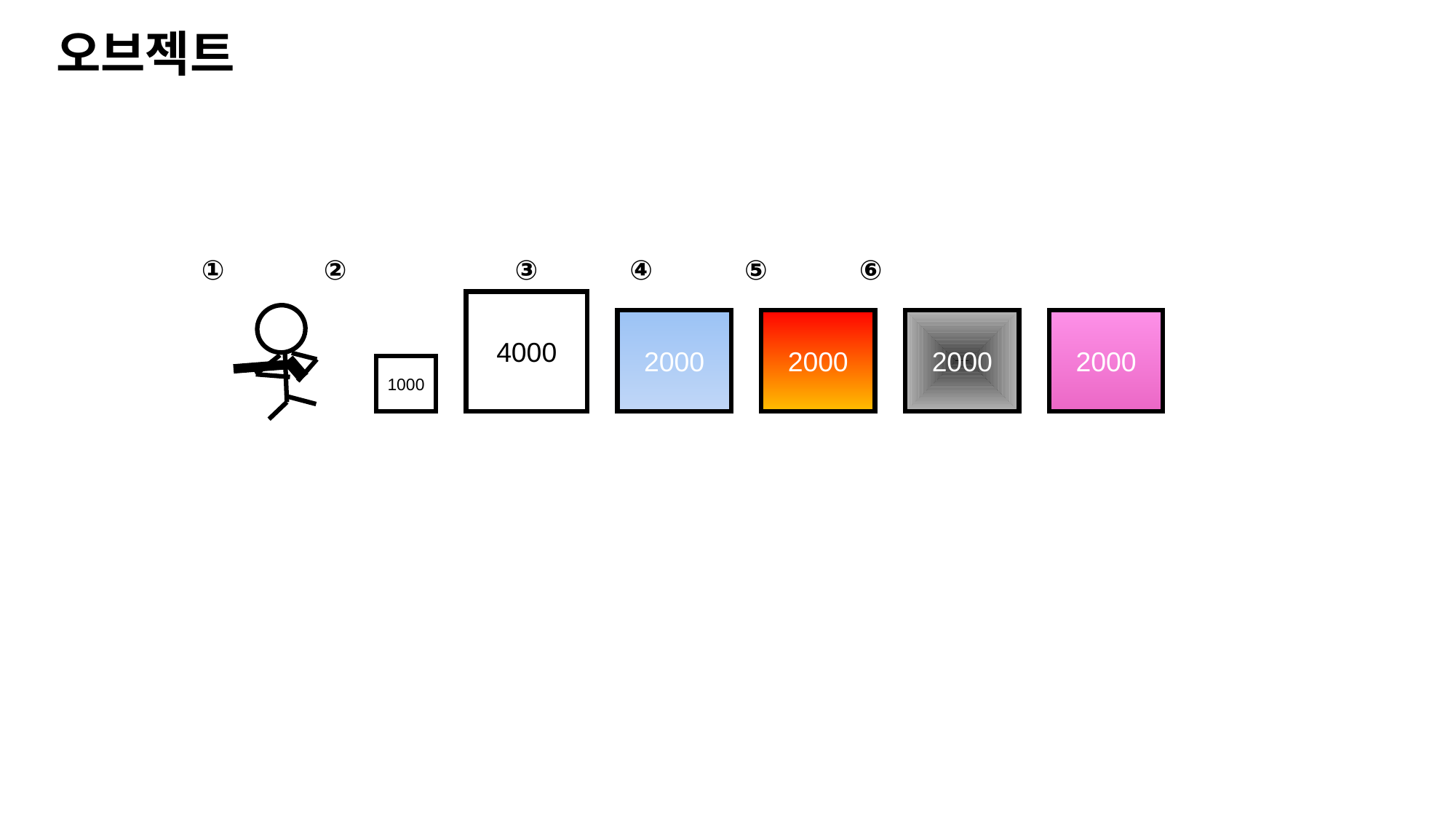

오브젝트
①             ②                      ③            ④            ⑤            ⑥
4000

2000
2000
2000
2000
1000